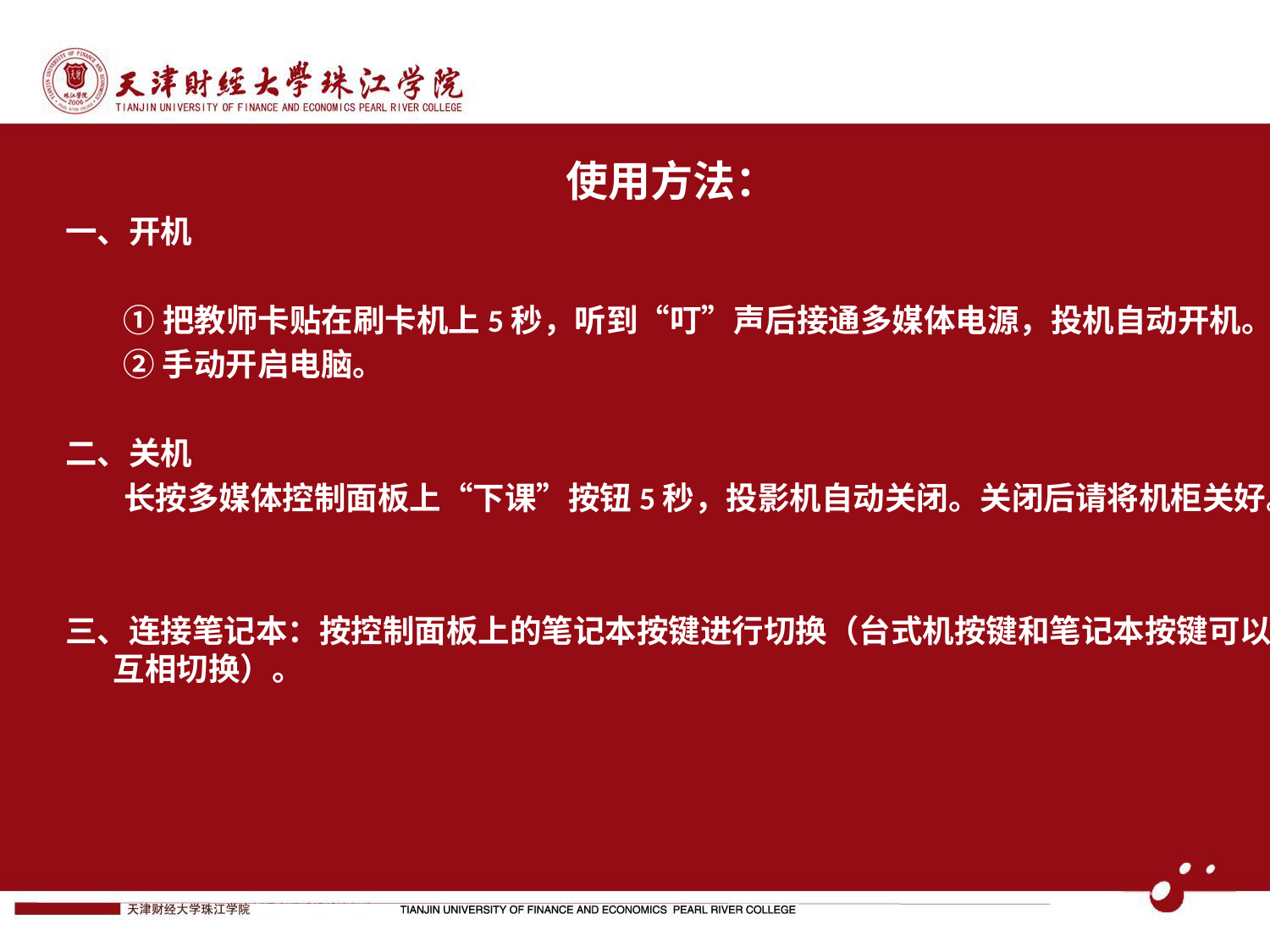

使用方法：
一、开机

        ①把教师卡贴在刷卡机上5秒，听到“叮”声后接通多媒体电源，投机自动开机。
        ②手动开启电脑。

二、关机
       长按多媒体控制面板上“下课”按钮5秒，投影机自动关闭。关闭后请将机柜关好。

三、连接笔记本：按控制面板上的笔记本按键进行切换（台式机按键和笔记本按键可以互相切换）。